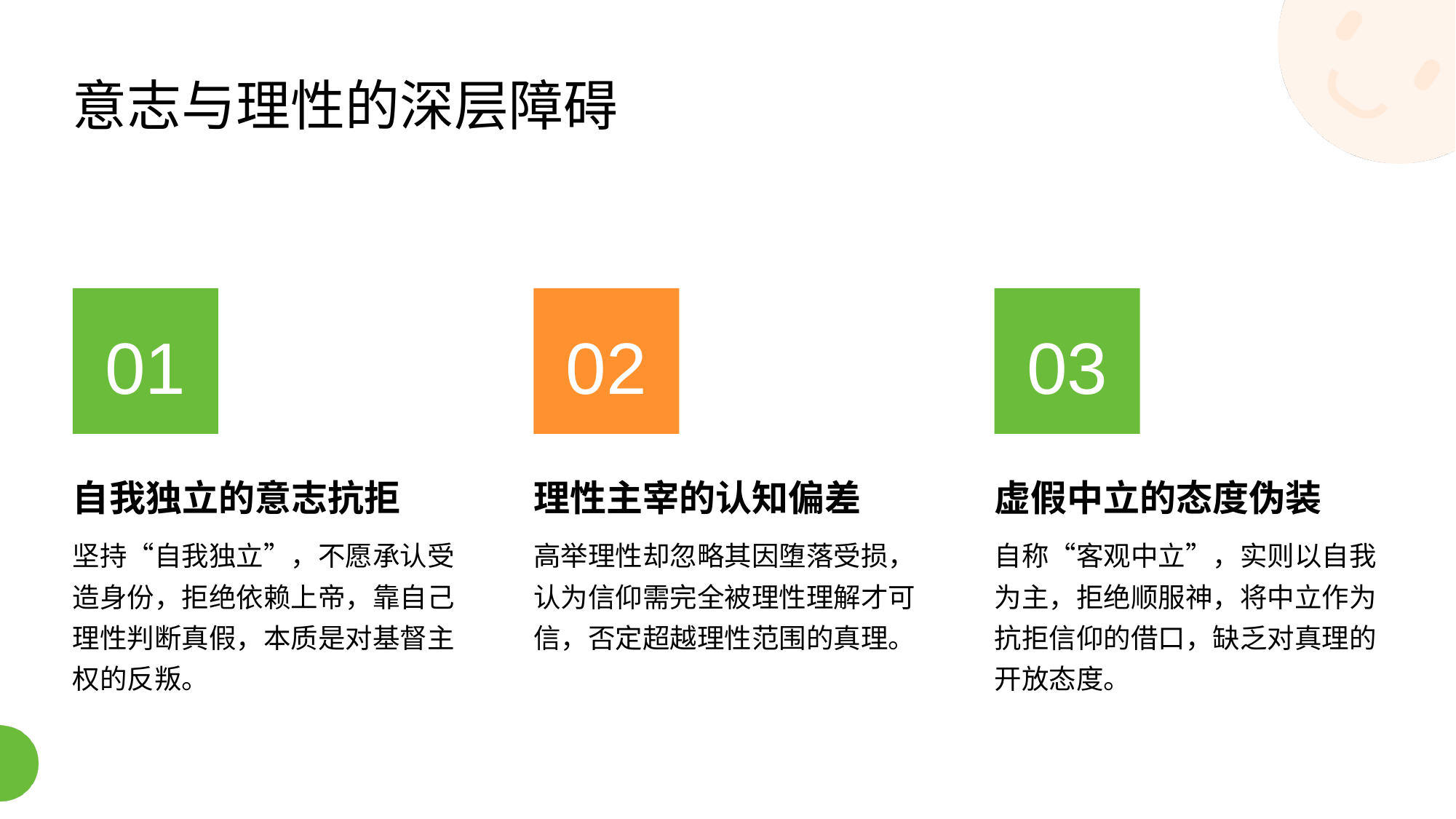

意志与理性的深层障碍

01
02
03
自我独立的意志抗拒
理性主宰的认知偏差
虚假中立的态度伪装
坚持“自我独立”，不愿承认受造身份，拒绝依赖上帝，靠自己理性判断真假，本质是对基督主权的反叛。
高举理性却忽略其因堕落受损，认为信仰需完全被理性理解才可信，否定超越理性范围的真理。
自称“客观中立”，实则以自我为主，拒绝顺服神，将中立作为抗拒信仰的借口，缺乏对真理的开放态度。